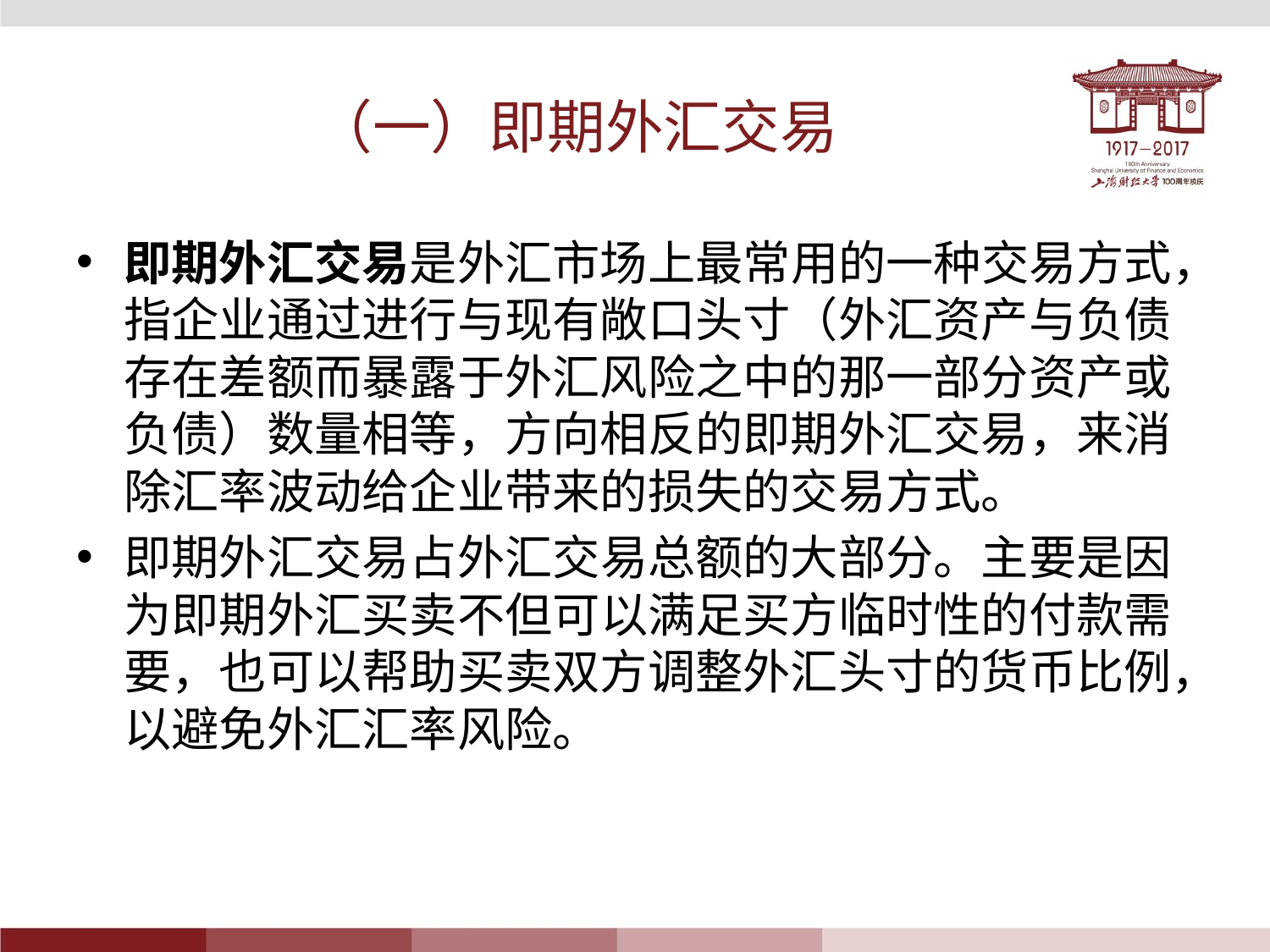

# （一）即期外汇交易
即期外汇交易是外汇市场上最常用的一种交易方式，指企业通过进行与现有敞口头寸（外汇资产与负债存在差额而暴露于外汇风险之中的那一部分资产或负债）数量相等，方向相反的即期外汇交易，来消除汇率波动给企业带来的损失的交易方式。
即期外汇交易占外汇交易总额的大部分。主要是因为即期外汇买卖不但可以满足买方临时性的付款需要，也可以帮助买卖双方调整外汇头寸的货币比例，以避免外汇汇率风险。